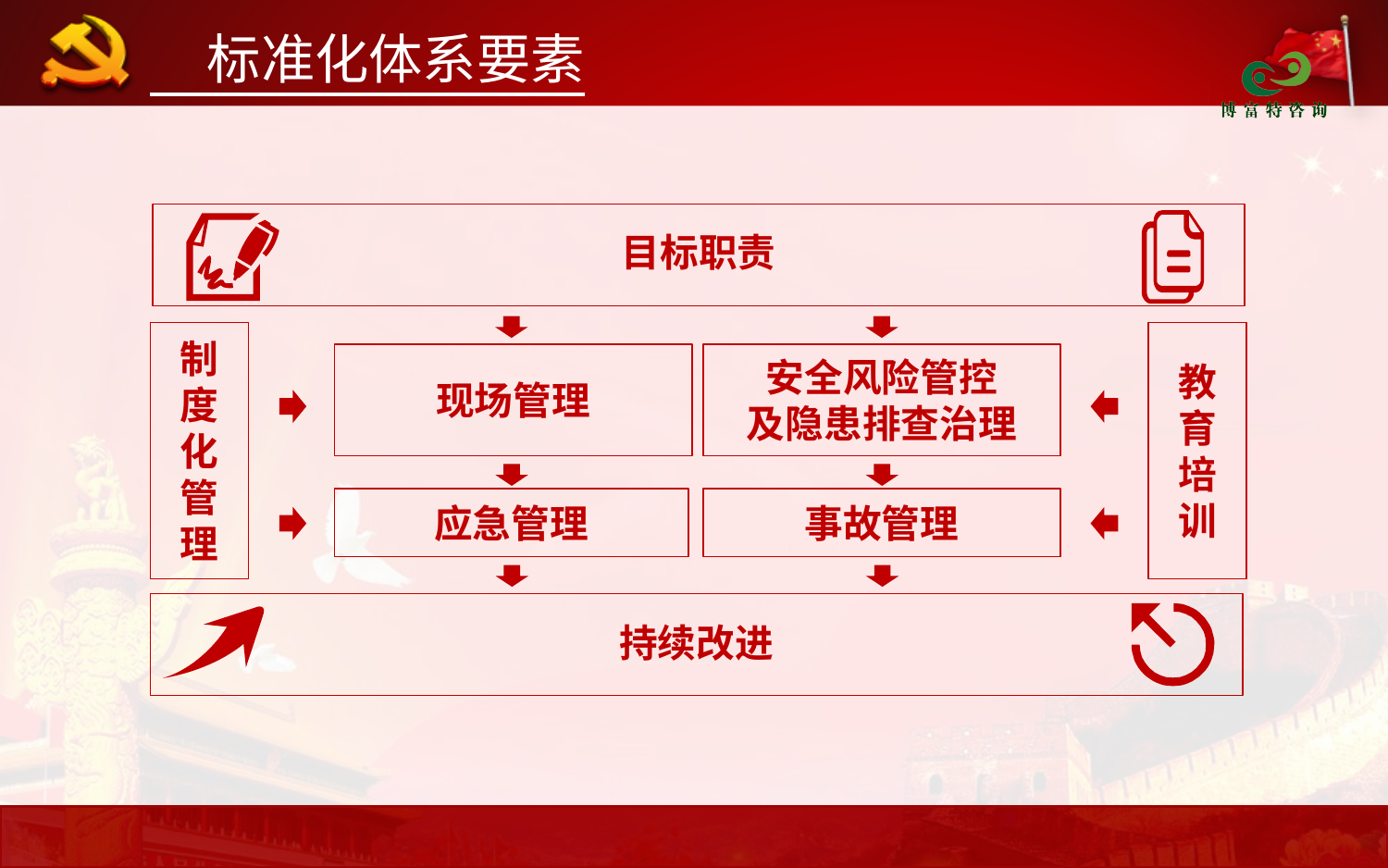

标准化体系要素
目标职责
制度化
管理
教育
培训
现场管理
安全风险管控
及隐患排查治理
事故管理
应急管理
持续改进